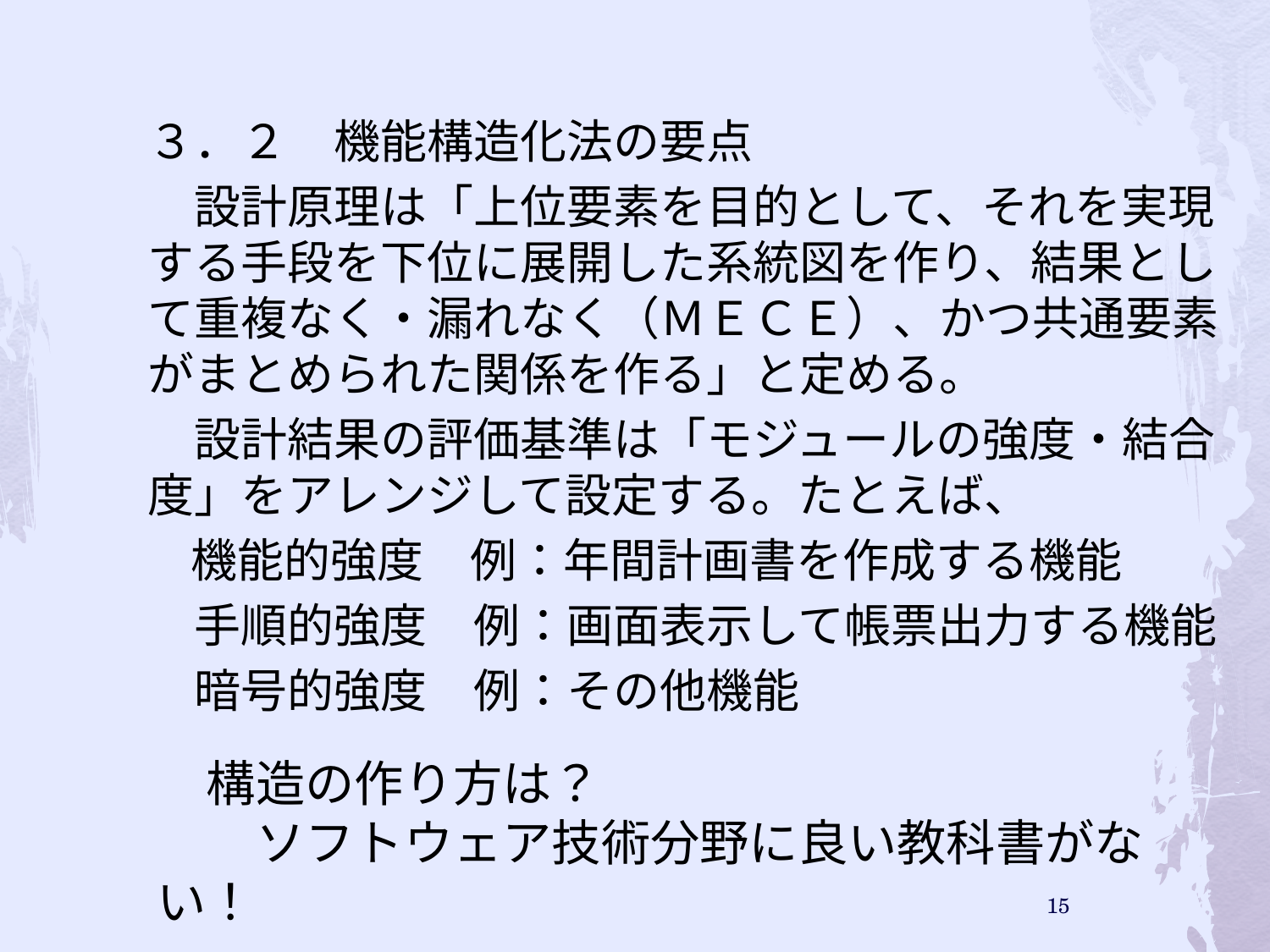

３．２　機能構造化法の要点
　設計原理は「上位要素を目的として、それを実現する手段を下位に展開した系統図を作り、結果として重複なく・漏れなく（ＭＥＣＥ）、かつ共通要素がまとめられた関係を作る」と定める。
　設計結果の評価基準は「モジュールの強度・結合度」をアレンジして設定する。たとえば、
　機能的強度　例：年間計画書を作成する機能
　手順的強度　例：画面表示して帳票出力する機能
　暗号的強度　例：その他機能
　構造の作り方は？
　　ソフトウェア技術分野に良い教科書がない！
15